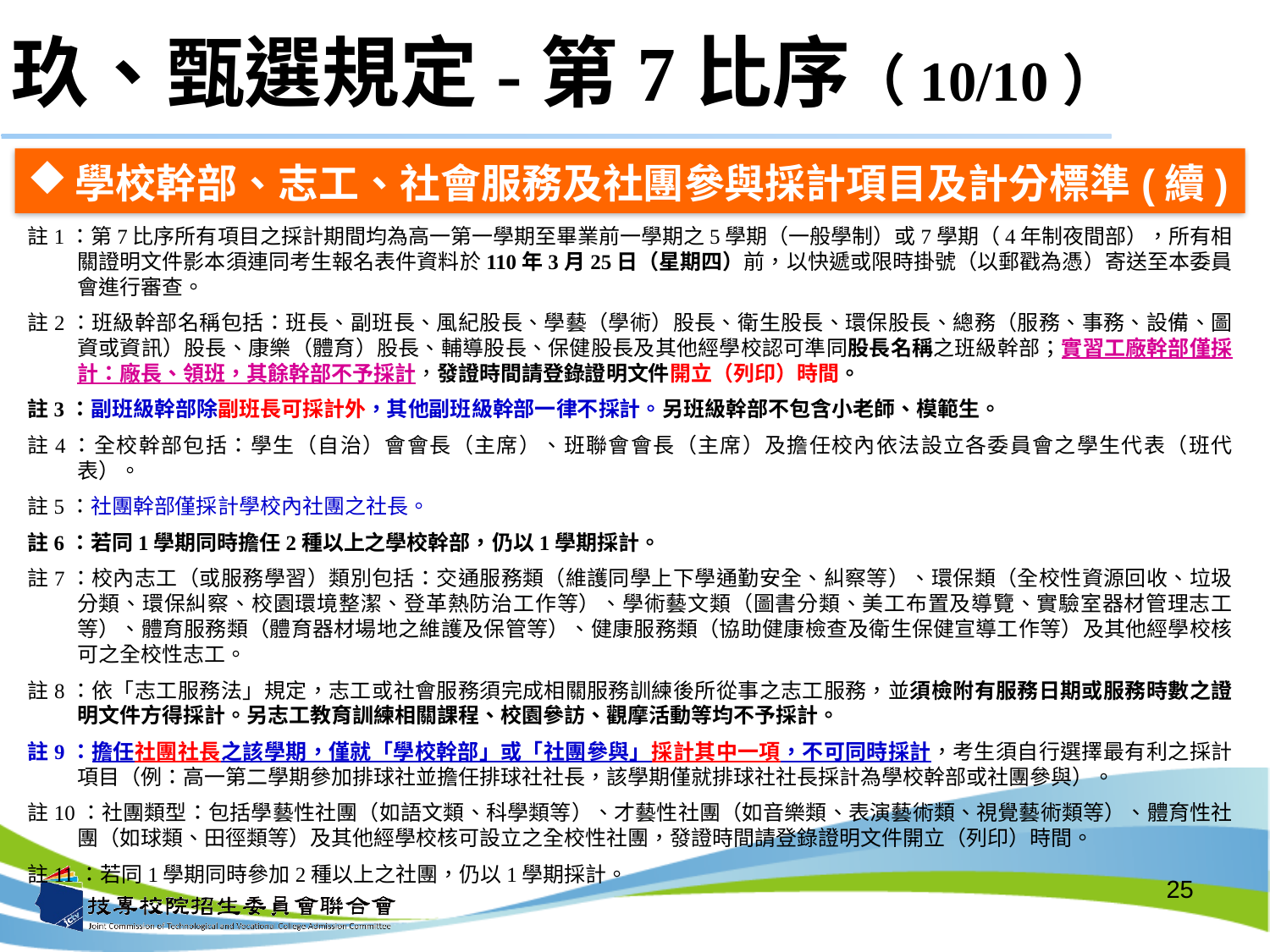

玖、甄選規定-第7比序（10/10）
學校幹部、志工、社會服務及社團參與採計項目及計分標準(續)
註1：第7比序所有項目之採計期間均為高一第一學期至畢業前一學期之5學期（一般學制）或7學期（4年制夜間部），所有相關證明文件影本須連同考生報名表件資料於110年3月25日（星期四）前，以快遞或限時掛號（以郵戳為憑）寄送至本委員會進行審查。
註2：班級幹部名稱包括：班長、副班長、風紀股長、學藝（學術）股長、衛生股長、環保股長、總務（服務、事務、設備、圖資或資訊）股長、康樂（體育）股長、輔導股長、保健股長及其他經學校認可準同股長名稱之班級幹部；實習工廠幹部僅採計：廠長、領班，其餘幹部不予採計，發證時間請登錄證明文件開立（列印）時間。
註3：副班級幹部除副班長可採計外，其他副班級幹部一律不採計。另班級幹部不包含小老師、模範生。
註4：全校幹部包括：學生（自治）會會長（主席）、班聯會會長（主席）及擔任校內依法設立各委員會之學生代表（班代表）。
註5：社團幹部僅採計學校內社團之社長。
註6：若同1學期同時擔任2種以上之學校幹部，仍以1學期採計。
註7：校內志工（或服務學習）類別包括：交通服務類（維護同學上下學通勤安全、糾察等）、環保類（全校性資源回收、垃圾分類、環保糾察、校園環境整潔、登革熱防治工作等）、學術藝文類（圖書分類、美工布置及導覽、實驗室器材管理志工等）、體育服務類（體育器材場地之維護及保管等）、健康服務類（協助健康檢查及衛生保健宣導工作等）及其他經學校核可之全校性志工。
註8：依「志工服務法」規定，志工或社會服務須完成相關服務訓練後所從事之志工服務，並須檢附有服務日期或服務時數之證明文件方得採計。另志工教育訓練相關課程、校園參訪、觀摩活動等均不予採計。
註9：擔任社團社長之該學期，僅就「學校幹部」或「社團參與」採計其中一項，不可同時採計，考生須自行選擇最有利之採計項目（例：高一第二學期參加排球社並擔任排球社社長，該學期僅就排球社社長採計為學校幹部或社團參與）。
註10：社團類型：包括學藝性社團（如語文類、科學類等）、才藝性社團（如音樂類、表演藝術類、視覺藝術類等）、體育性社團（如球類、田徑類等）及其他經學校核可設立之全校性社團，發證時間請登錄證明文件開立（列印）時間。
註11：若同1學期同時參加2種以上之社團，仍以1學期採計。

25